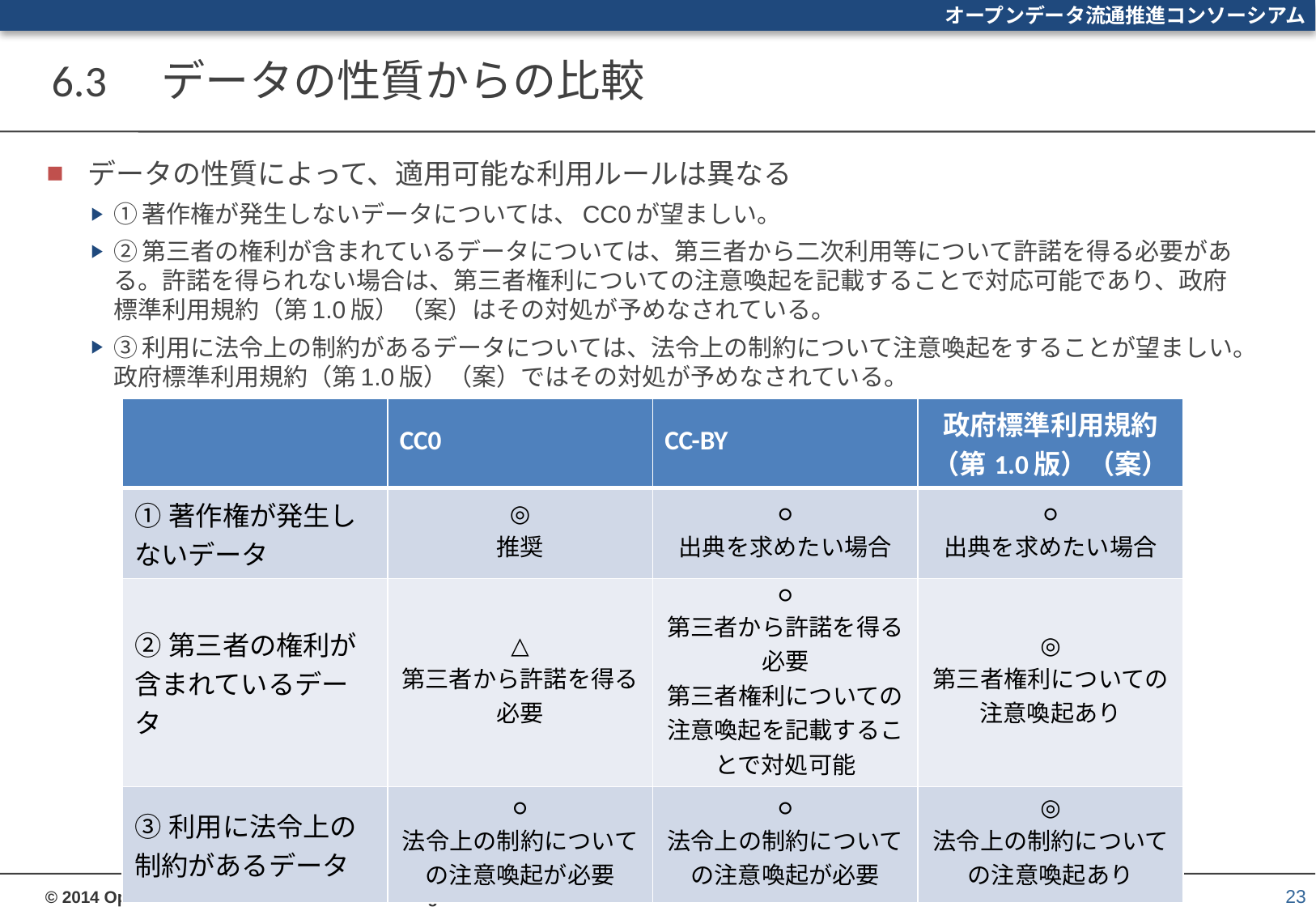

# 6.3　データの性質からの比較

データの性質によって、適用可能な利用ルールは異なる
①著作権が発生しないデータについては、CC0が望ましい。
②第三者の権利が含まれているデータについては、第三者から二次利用等について許諾を得る必要がある。許諾を得られない場合は、第三者権利についての注意喚起を記載することで対応可能であり、政府標準利用規約（第1.0版）（案）はその対処が予めなされている。
③利用に法令上の制約があるデータについては、法令上の制約について注意喚起をすることが望ましい。政府標準利用規約（第1.0版）（案）ではその対処が予めなされている。
|  | CC0 | CC-BY | 政府標準利用規約（第1.0版）（案） |
| --- | --- | --- | --- |
| ①著作権が発生しないデータ | ◎ 推奨 | ○ 出典を求めたい場合 | ○ 出典を求めたい場合 |
| ②第三者の権利が含まれているデータ | △ 第三者から許諾を得る必要 | ○ 第三者から許諾を得る必要 第三者権利についての注意喚起を記載することで対処可能 | ◎ 第三者権利についての注意喚起あり |
| ③利用に法令上の制約があるデータ | ○ 法令上の制約についての注意喚起が必要 | ○ 法令上の制約についての注意喚起が必要 | ◎ 法令上の制約についての注意喚起あり |
23